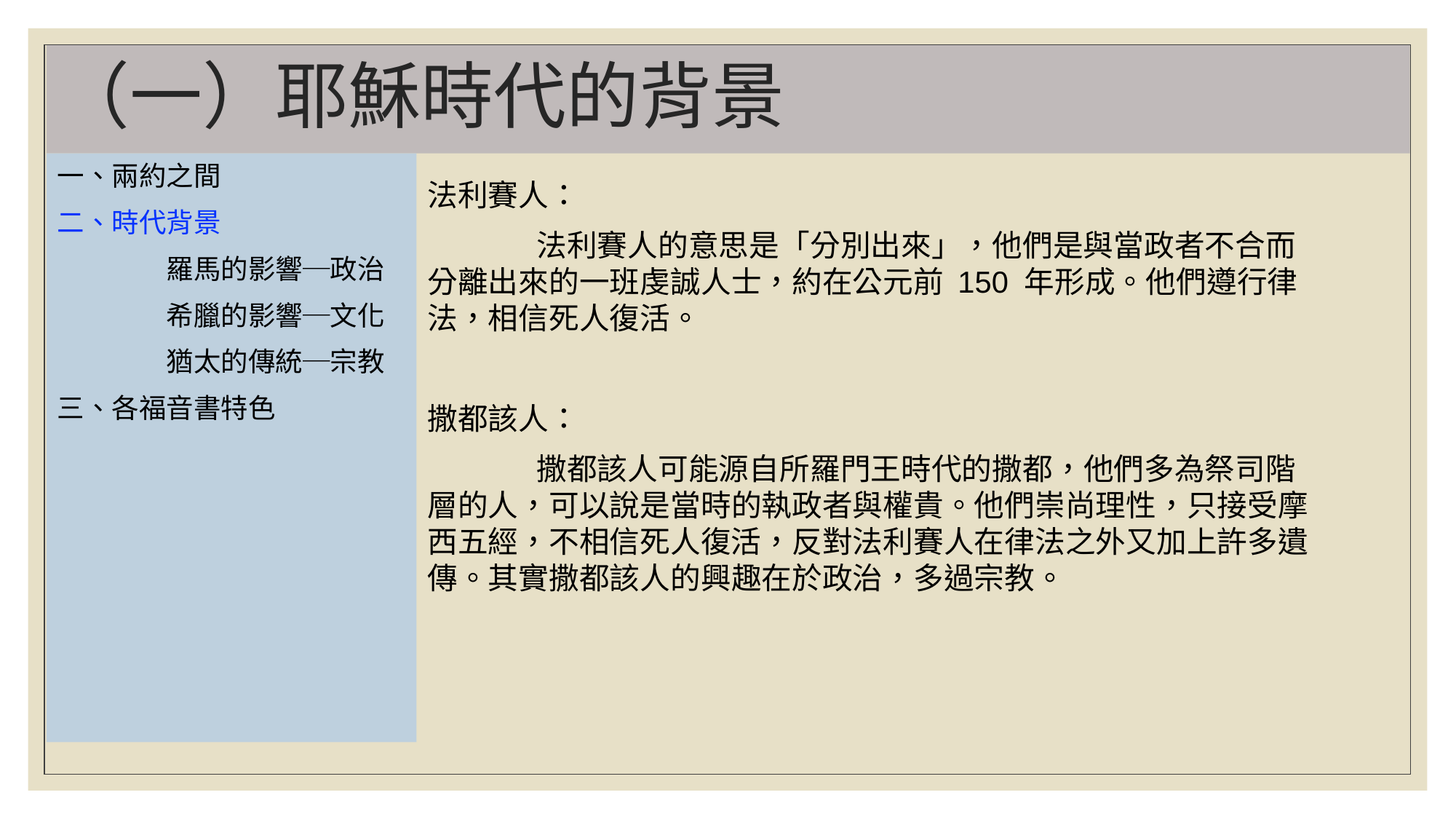

# （一）耶穌時代的背景
一、兩約之間
二、時代背景
	羅馬的影響─政治
	希臘的影響─文化
	猶太的傳統─宗教
三、各福音書特色

法利賽人：
	法利賽人的意思是「分別出來」，他們是與當政者不合而分離出來的一班虔誠人士，約在公元前 150 年形成。他們遵行律法，相信死人復活。

撒都該人：
	撒都該人可能源自所羅門王時代的撒都，他們多為祭司階層的人，可以說是當時的執政者與權貴。他們崇尚理性，只接受摩西五經，不相信死人復活，反對法利賽人在律法之外又加上許多遺傳。其實撒都該人的興趣在於政治，多過宗教。